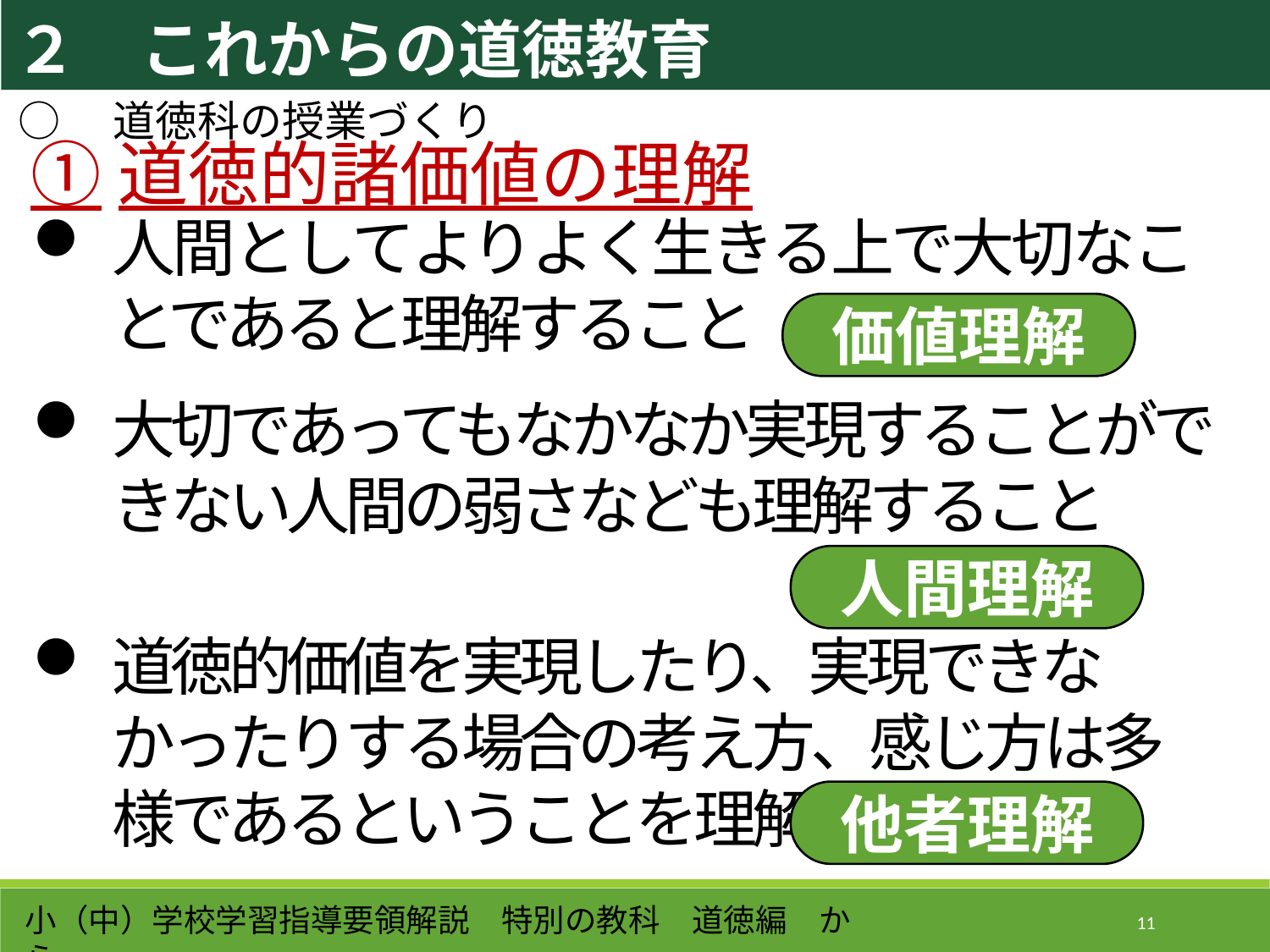

２　これからの道徳教育
○　道徳科の授業づくり
①道徳的諸価値の理解

人間としてよりよく生きる上で大切なことであると理解すること
価値理解
大切であってもなかなか実現することができない人間の弱さなども理解すること
人間理解
道徳的価値を実現したり、実現できなかったりする場合の考え方、感じ方は多様であるということを理解すること
他者理解
小（中）学校学習指導要領解説　特別の教科　道徳編　から
11